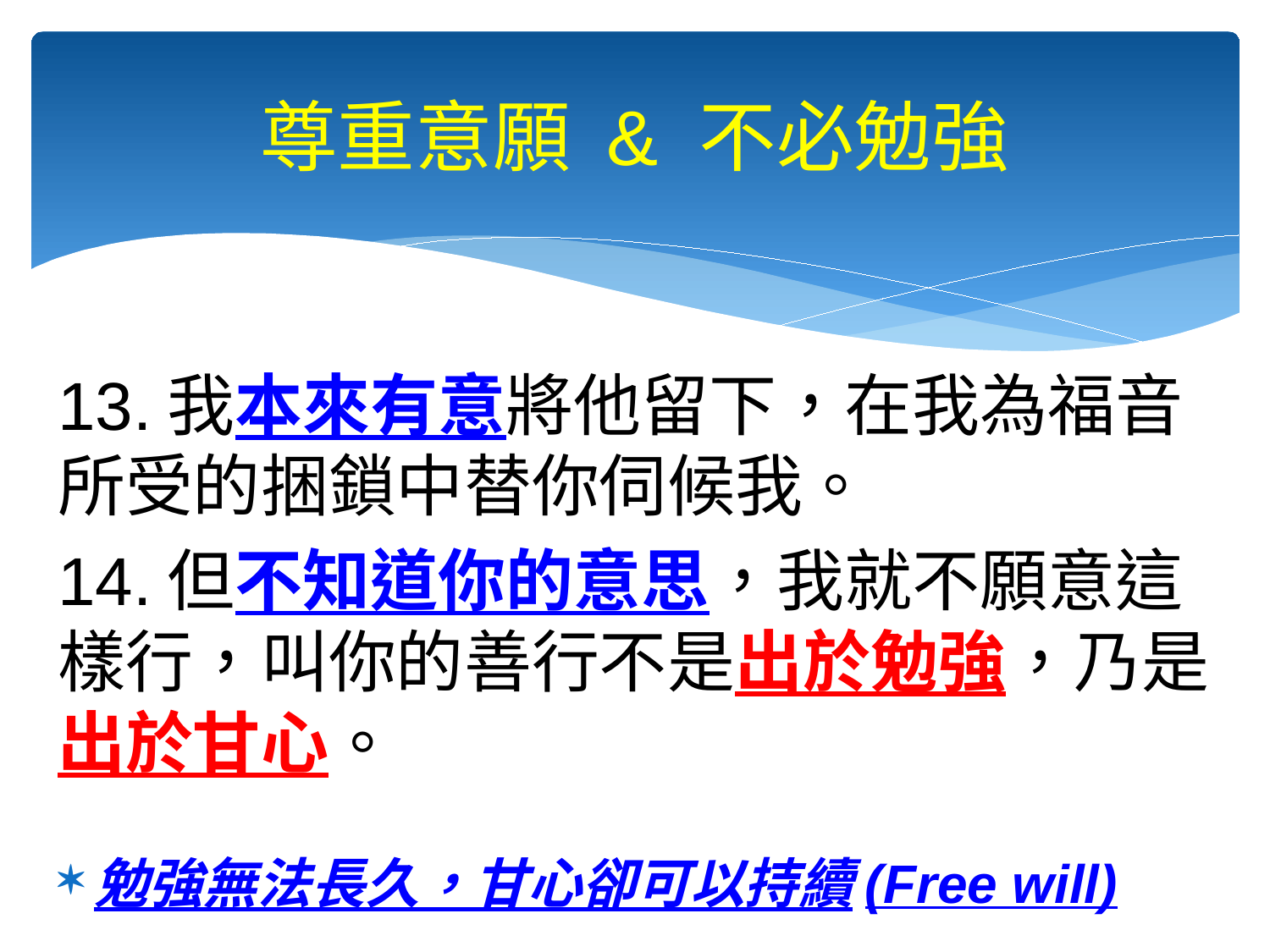

# 尊重意願 & 不必勉強
13.我本來有意將他留下，在我為福音所受的捆鎖中替你伺候我。
14.但不知道你的意思，我就不願意這樣行，叫你的善行不是出於勉強，乃是出於甘心。

勉強無法長久，甘心卻可以持續(Free will)